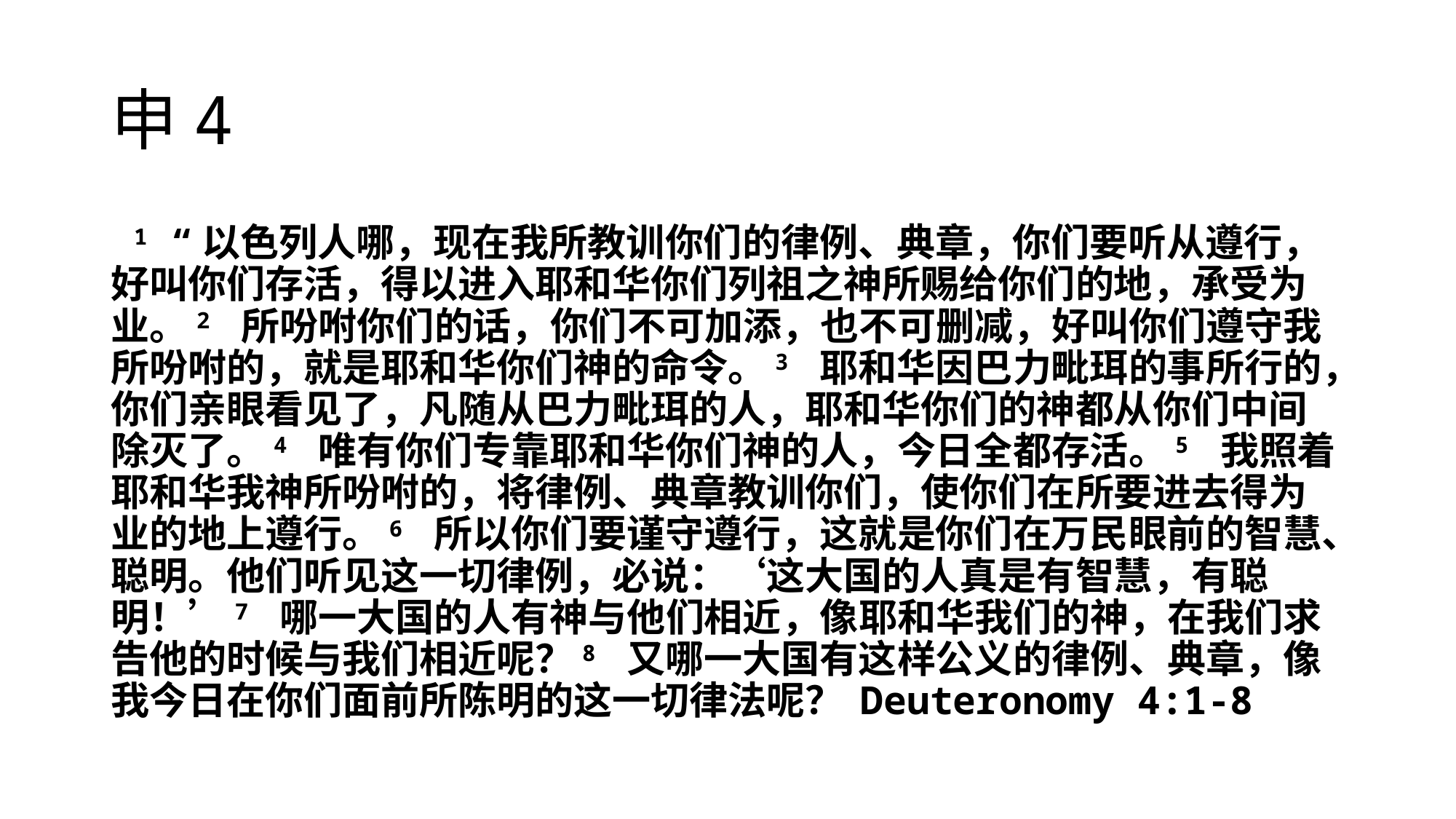

# 申4
​ 1 “以色列人哪，现在我所教训你们的律例、典章，你们要听从遵行，好叫你们存活，得以进入耶和华你们列祖之神所赐给你们的地，承受为业。2 所吩咐你们的话，你们不可加添，也不可删减，好叫你们遵守我所吩咐的，就是耶和华你们神的命令。3 耶和华因巴力毗珥的事所行的，你们亲眼看见了，凡随从巴力毗珥的人，耶和华你们的神都从你们中间除灭了。4 唯有你们专靠耶和华你们神的人，今日全都存活。5 我照着耶和华我神所吩咐的，将律例、典章教训你们，使你们在所要进去得为业的地上遵行。6 所以你们要谨守遵行，这就是你们在万民眼前的智慧、聪明。他们听见这一切律例，必说：‘这大国的人真是有智慧，有聪明！’7 哪一大国的人有神与他们相近，像耶和华我们的神，在我们求告他的时候与我们相近呢？8 又哪一大国有这样公义的律例、典章，像我今日在你们面前所陈明的这一切律法呢？ Deuteronomy 4:1-8